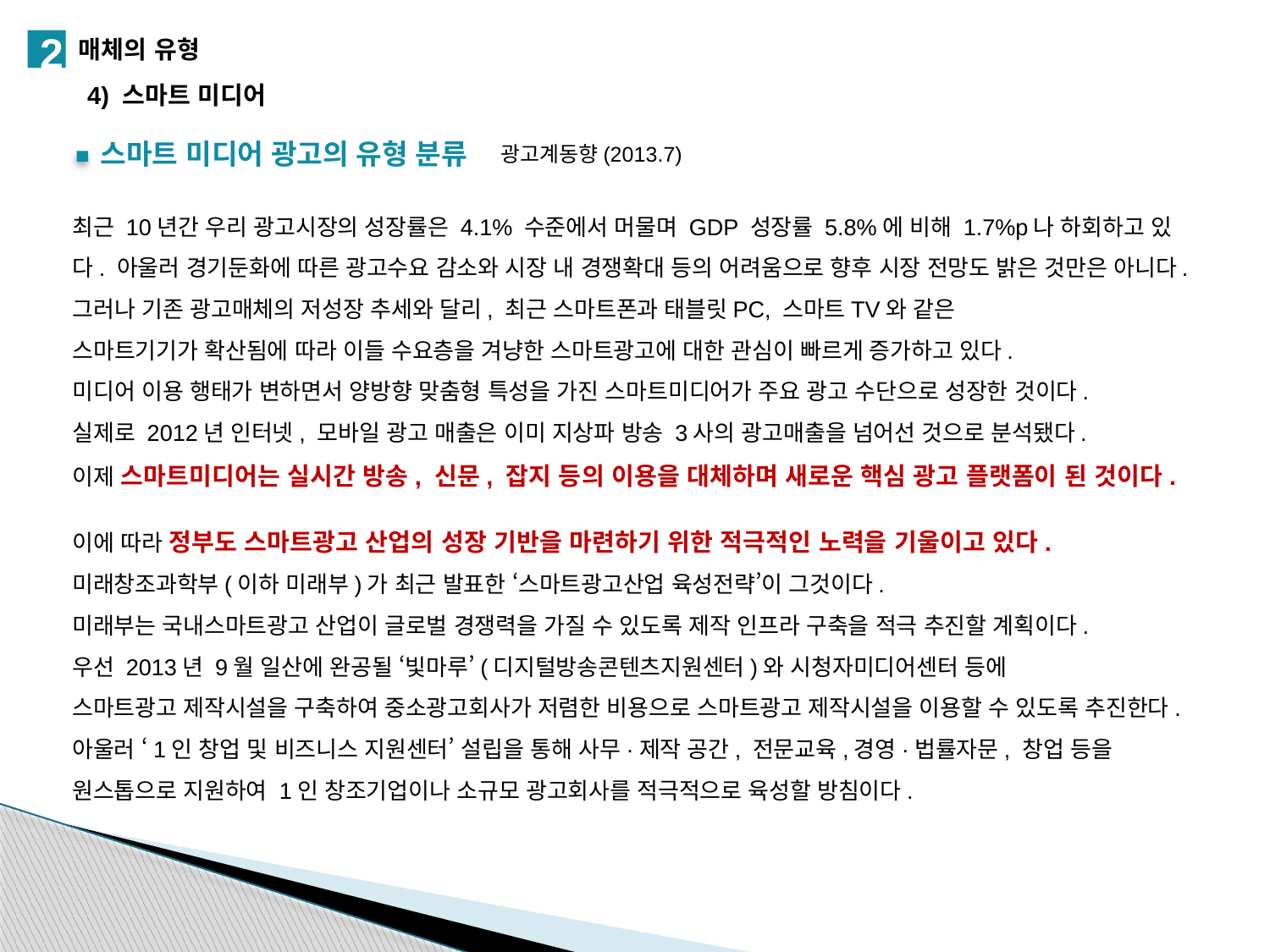

2
매체의 유형

4) 스마트 미디어
스마트 미디어 광고의 유형 분류
광고계동향(2013.7)

최근 10년간 우리 광고시장의 성장률은 4.1% 수준에서 머물며 GDP 성장률 5.8%에 비해 1.7%p나 하회하고 있다. 아울러 경기둔화에 따른 광고수요 감소와 시장 내 경쟁확대 등의 어려움으로 향후 시장 전망도 밝은 것만은 아니다. 그러나 기존 광고매체의 저성장 추세와 달리, 최근 스마트폰과 태블릿PC, 스마트TV와 같은
스마트기기가 확산됨에 따라 이들 수요층을 겨냥한 스마트광고에 대한 관심이 빠르게 증가하고 있다.
미디어 이용 행태가 변하면서 양방향 맞춤형 특성을 가진 스마트미디어가 주요 광고 수단으로 성장한 것이다.
실제로 2012년 인터넷, 모바일 광고 매출은 이미 지상파 방송 3사의 광고매출을 넘어선 것으로 분석됐다.
이제 스마트미디어는 실시간 방송, 신문, 잡지 등의 이용을 대체하며 새로운 핵심 광고 플랫폼이 된 것이다.
이에 따라 정부도 스마트광고 산업의 성장 기반을 마련하기 위한 적극적인 노력을 기울이고 있다.
미래창조과학부(이하 미래부)가 최근 발표한 ‘스마트광고산업 육성전략’이 그것이다.
미래부는 국내스마트광고 산업이 글로벌 경쟁력을 가질 수 있도록 제작 인프라 구축을 적극 추진할 계획이다.
우선 2013년 9월 일산에 완공될 ‘빛마루’(디지털방송콘텐츠지원센터)와 시청자미디어센터 등에
스마트광고 제작시설을 구축하여 중소광고회사가 저렴한 비용으로 스마트광고 제작시설을 이용할 수 있도록 추진한다. 아울러 ‘1인 창업 및 비즈니스 지원센터’ 설립을 통해 사무·제작 공간, 전문교육,경영·법률자문, 창업 등을
원스톱으로 지원하여 1인 창조기업이나 소규모 광고회사를 적극적으로 육성할 방침이다.